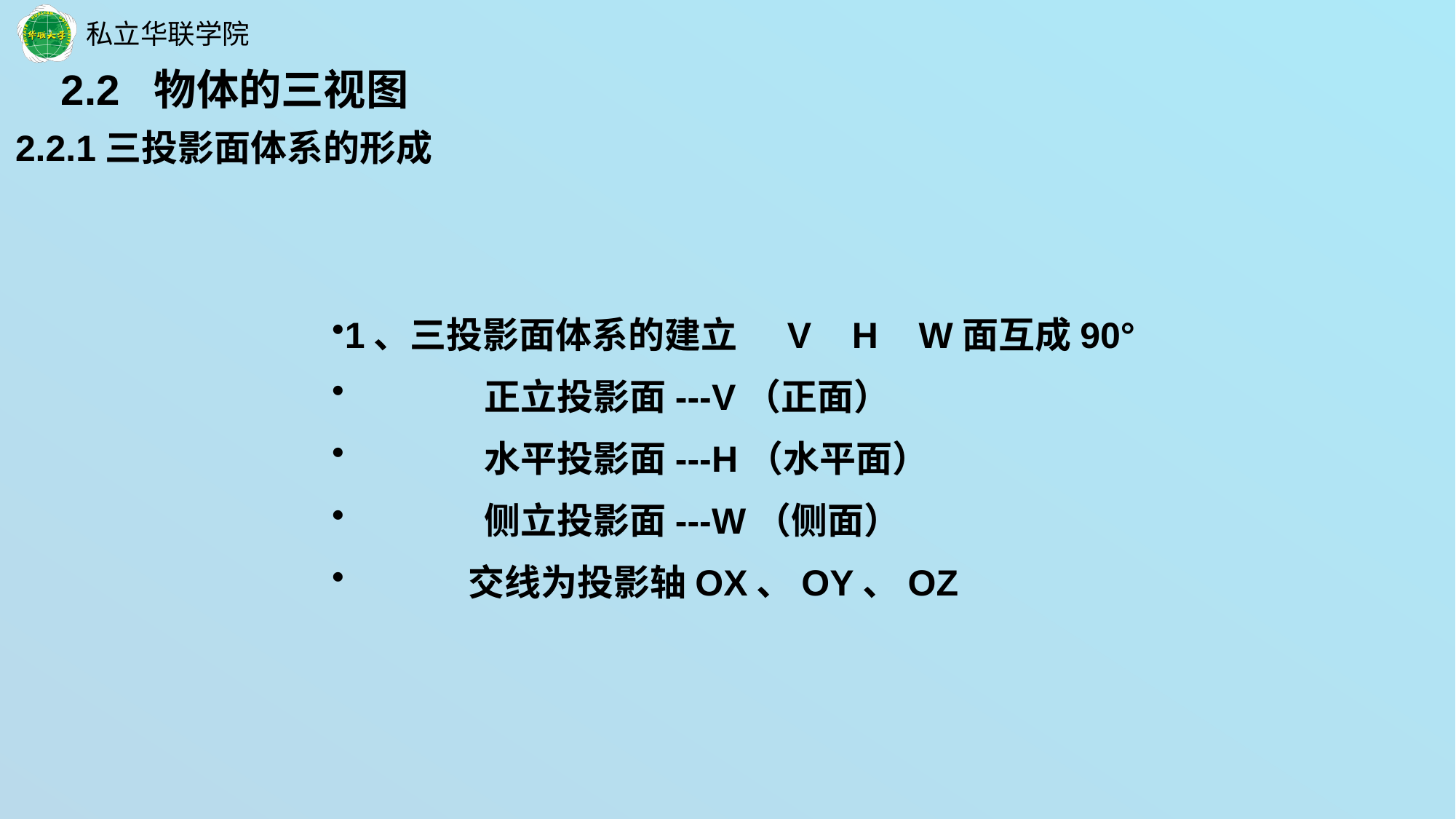

2.2  物体的三视图
     2.2.1三投影面体系的形成
1、三投影面体系的建立     V    H    W面互成90°
                正立投影面---V（正面）
                水平投影面---H（水平面）
                侧立投影面---W（侧面）
              交线为投影轴OX、OY、OZ